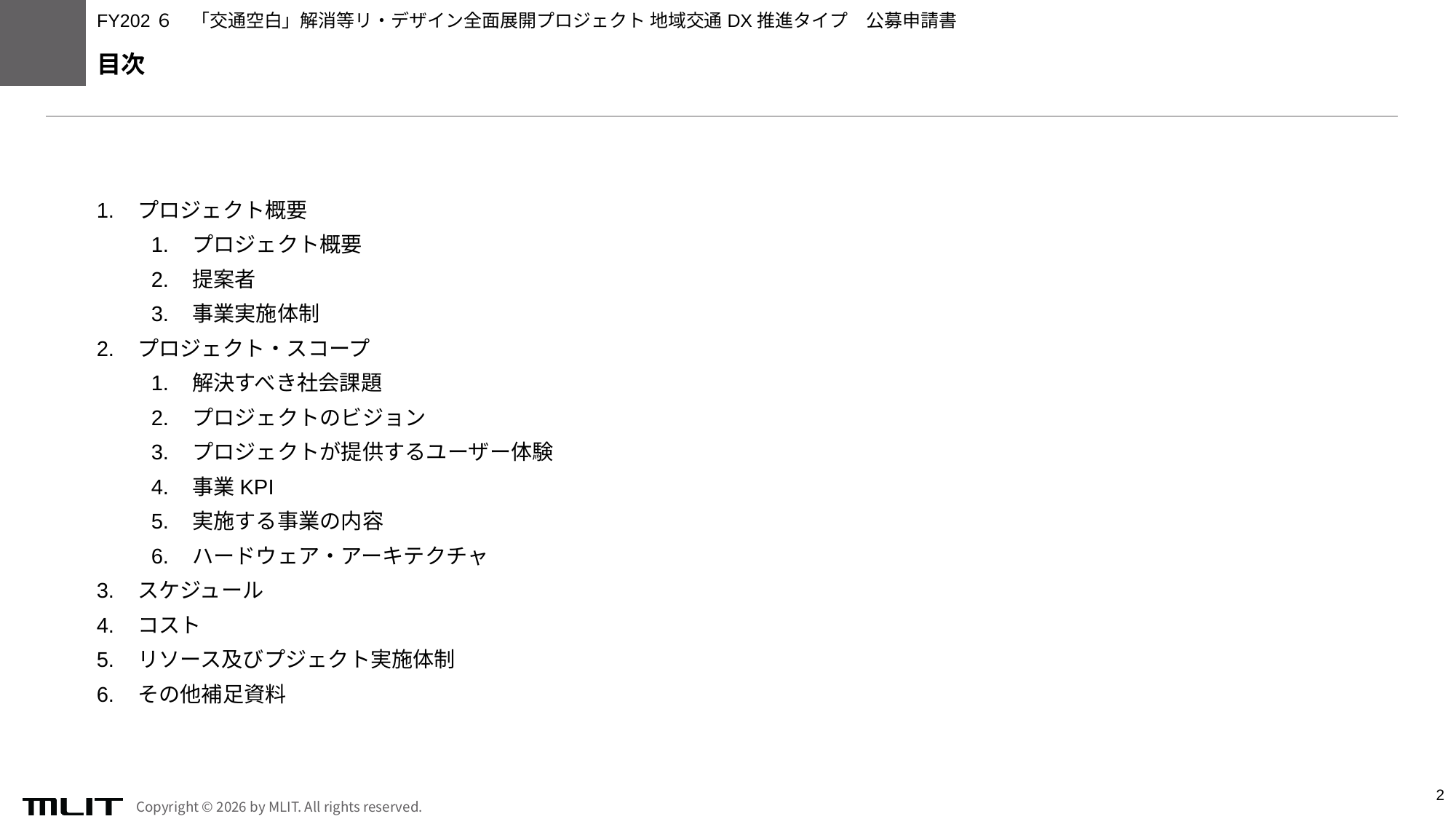

FY202６　「交通空白」解消等リ・デザイン全面展開プロジェクト 地域交通DX推進タイプ　公募申請書
目次

プロジェクト概要
プロジェクト概要
提案者
事業実施体制
プロジェクト・スコープ
解決すべき社会課題
プロジェクトのビジョン
プロジェクトが提供するユーザー体験
事業KPI
実施する事業の内容
ハードウェア・アーキテクチャ
スケジュール
コスト
リソース及びプジェクト実施体制
その他補足資料
2